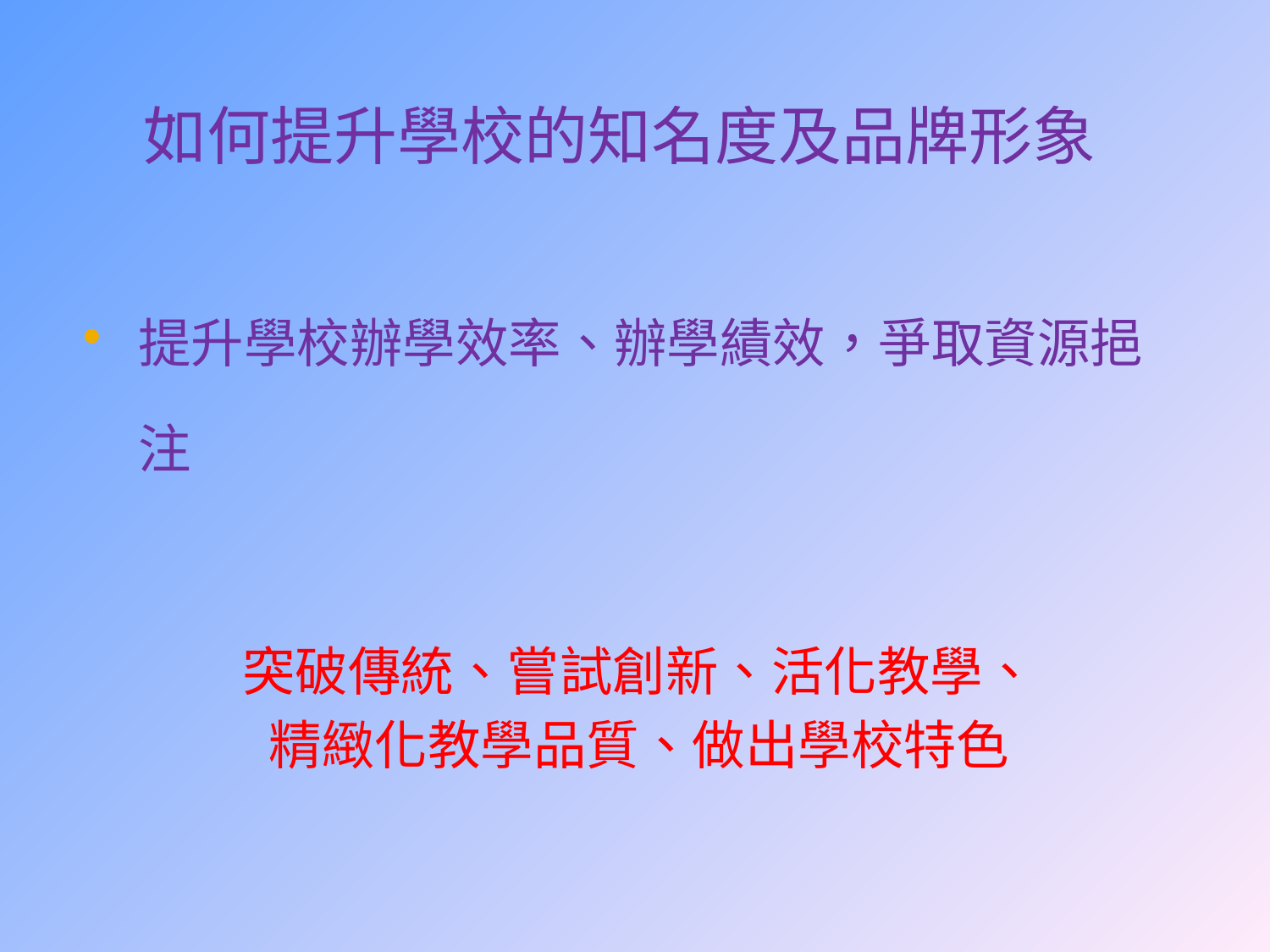

# 如何提升學校的知名度及品牌形象
提升學校辦學效率、辦學績效，爭取資源挹注

突破傳統、嘗試創新、活化教學、
精緻化教學品質、做出學校特色